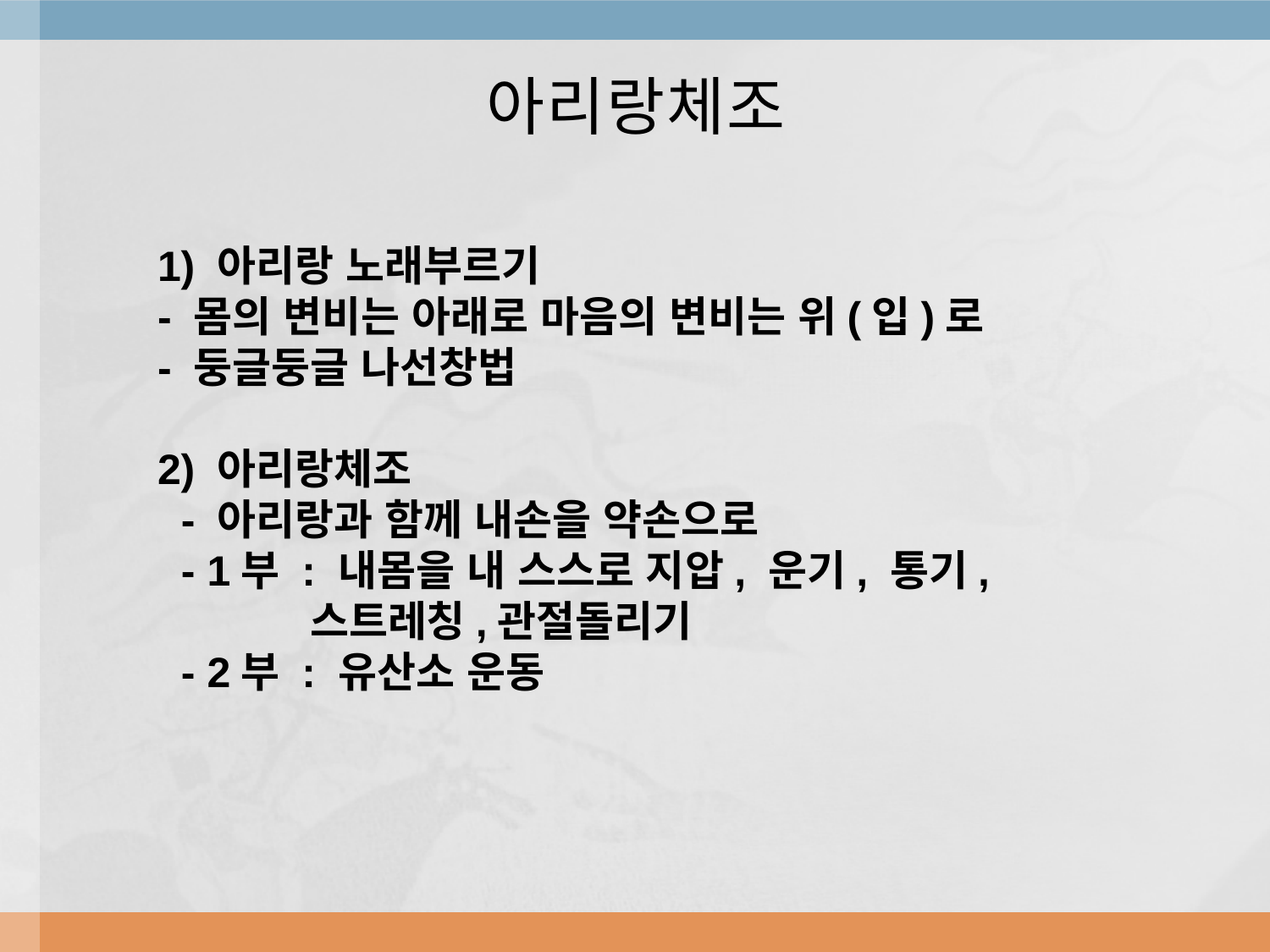

# 아리랑체조

1) 아리랑 노래부르기
- 몸의 변비는 아래로 마음의 변비는 위(입)로
- 둥글둥글 나선창법

2) 아리랑체조
  - 아리랑과 함께 내손을 약손으로
  - 1부 : 내몸을 내 스스로 지압, 운기, 통기,
            스트레칭,관절돌리기
  - 2부 : 유산소 운동